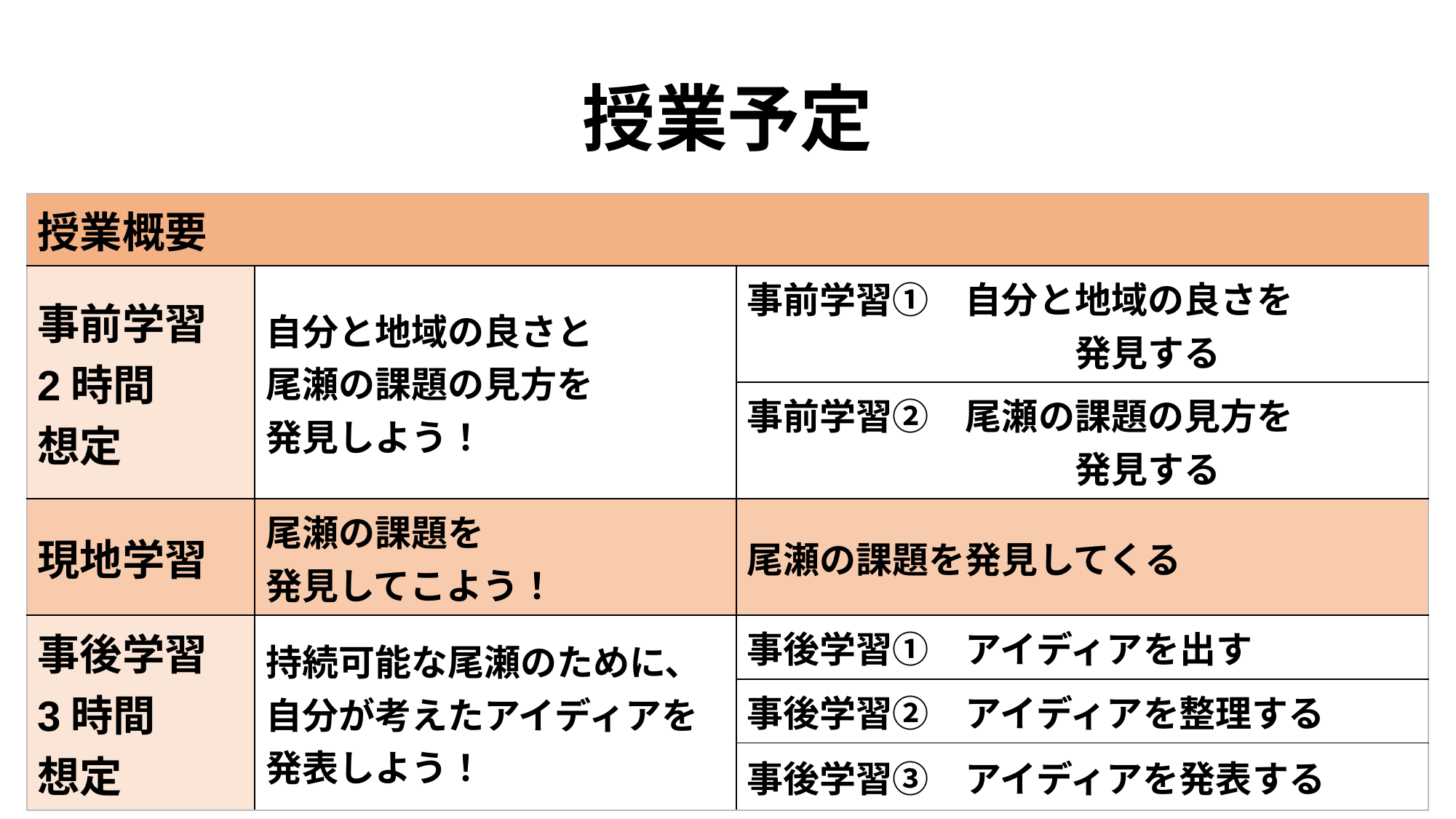

# 授業予定
| 授業概要 |  | 授業概要 |
| --- | --- | --- |
| 事前学習 2時間 想定 | 自分と地域の良さと 尾瀬の課題の見方を 発見しよう！ | 事前学習①　自分と地域の良さを 　　　　　　　　　発見する |
|  |  | 事前学習②　尾瀬の課題の見方を 　　　　　　　　　発見する |
| 現地学習 | 尾瀬の課題を 発見してこよう！ | 尾瀬の課題を発見してくる |
| 事後学習 3時間 想定 | 持続可能な尾瀬のために、 自分が考えたアイディアを 発表しよう！ | 事後学習①　アイディアを出す |
|  |  | 事後学習②　アイディアを整理する |
|  |  | 事後学習③　アイディアを発表する |